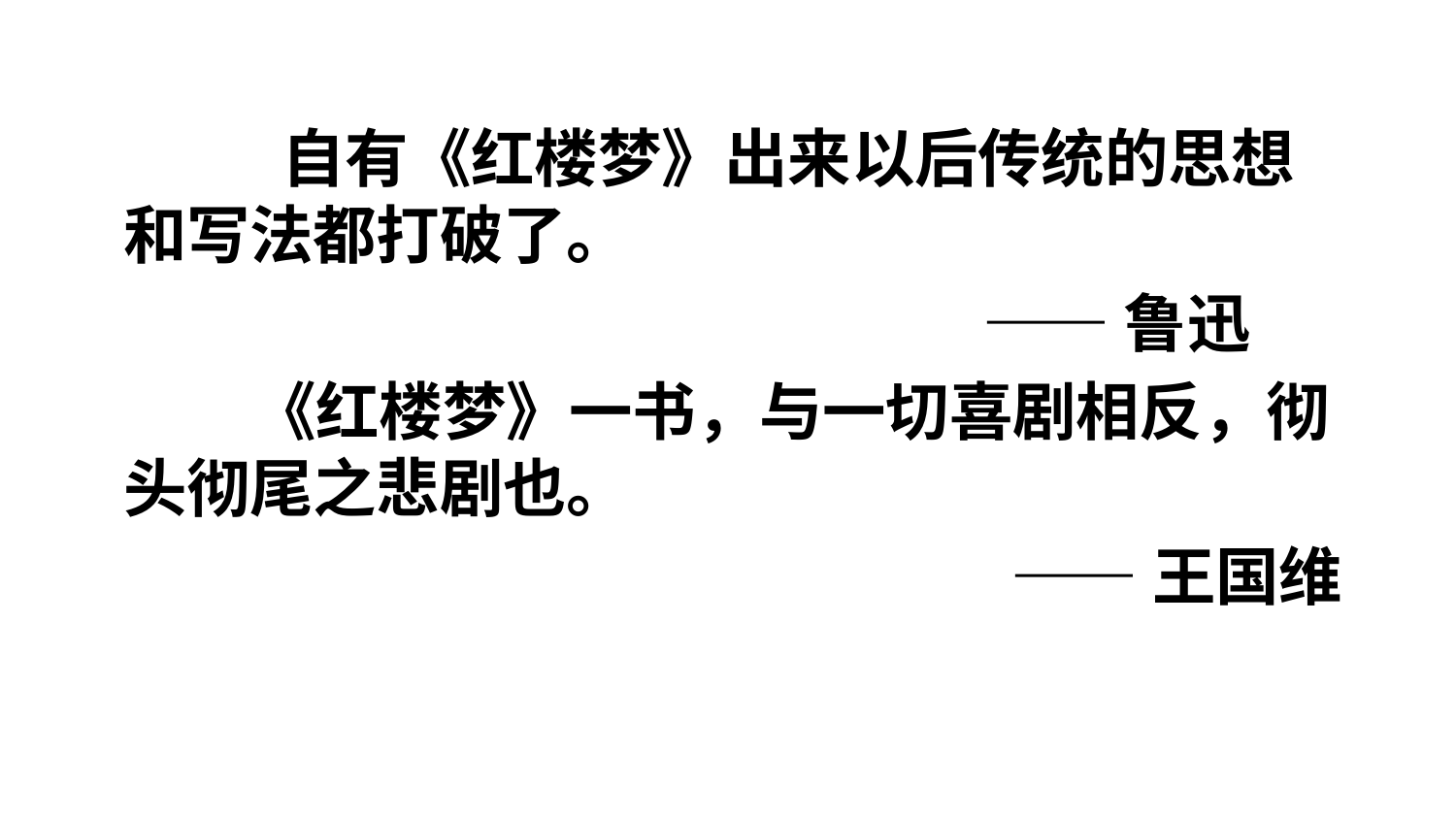

自有《红楼梦》出来以后传统的思想和写法都打破了。
                                                            ——鲁迅
        《红楼梦》一书，与一切喜剧相反，彻头彻尾之悲剧也。
                                                              ——王国维